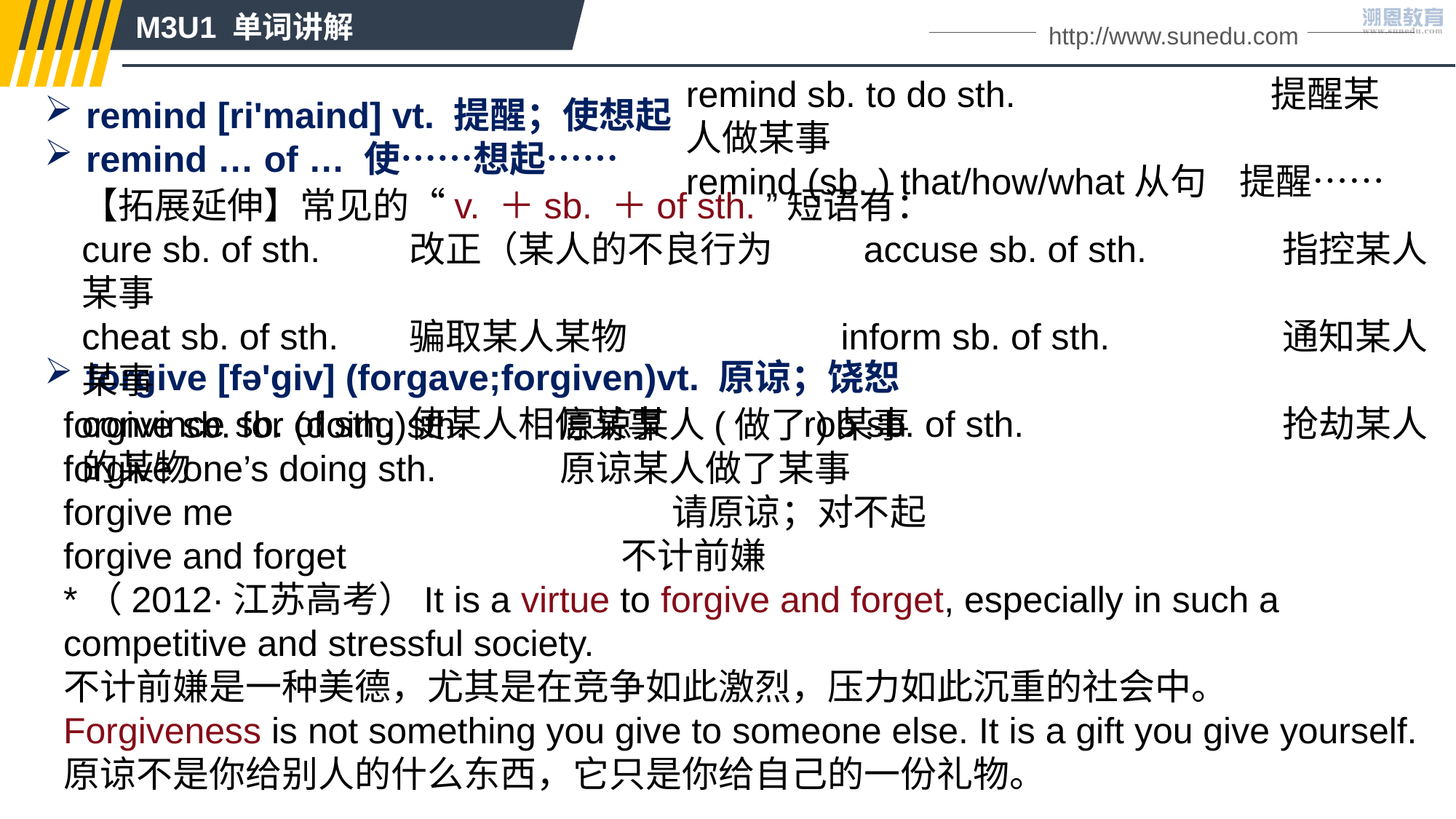

M3U1 单词讲解
http://www.sunedu.com
remind sb. to do sth. 		   提醒某人做某事
remind (sb. ) that/how/what从句    提醒……
remind [ri'maind] vt. 提醒；使想起
remind … of … 使……想起……

forgive [fə'ɡiv] (forgave;forgiven)vt. 原谅；饶恕
【拓展延伸】常见的“v. ＋sb. ＋of sth. ”短语有：
cure sb. of sth. 	改正（某人的不良行为          accuse sb. of sth. 		指控某人某事
cheat sb. of sth. 	骗取某人某物                         inform sb. of sth. 		通知某人某事
convince sb. of sth. 	使某人相信某事                rob sb. of sth. 			抢劫某人的某物
forgive sb. for (doing)sth. 	     原谅某人(做了)某事
forgive one’s doing sth. 	     原谅某人做了某事
forgive me			                请原谅；对不起
forgive and forget		           不计前嫌
*（2012·江苏高考）It is a virtue to forgive and forget, especially in such a competitive and stressful society.
不计前嫌是一种美德，尤其是在竞争如此激烈，压力如此沉重的社会中。
Forgiveness is not something you give to someone else. It is a gift you give yourself.
原谅不是你给别人的什么东西，它只是你给自己的一份礼物。